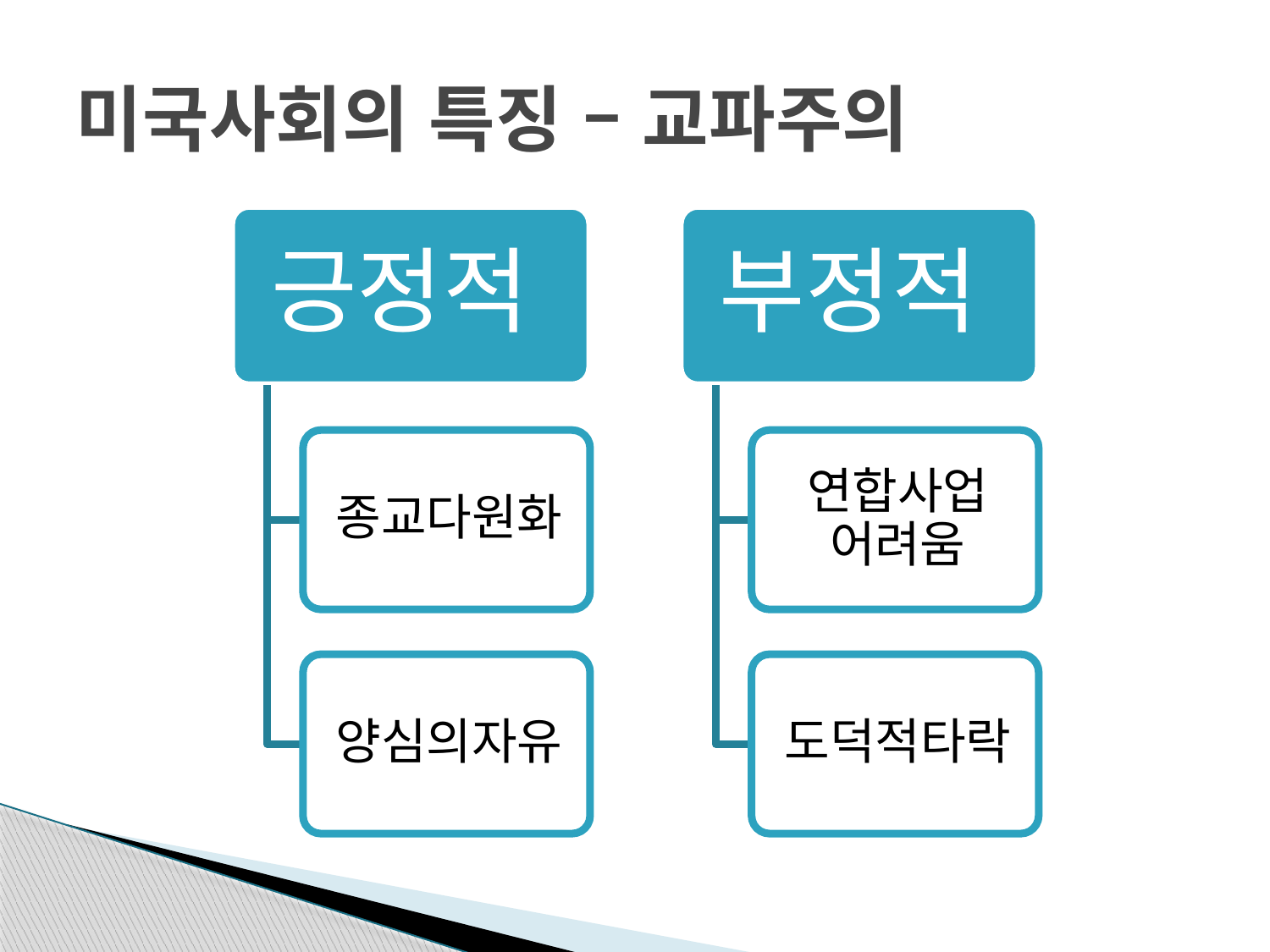

# 미국사회의 특징 – 교파주의
긍정적
종교다원화
양심의자유
부정적
연합사업 어려움
도덕적타락